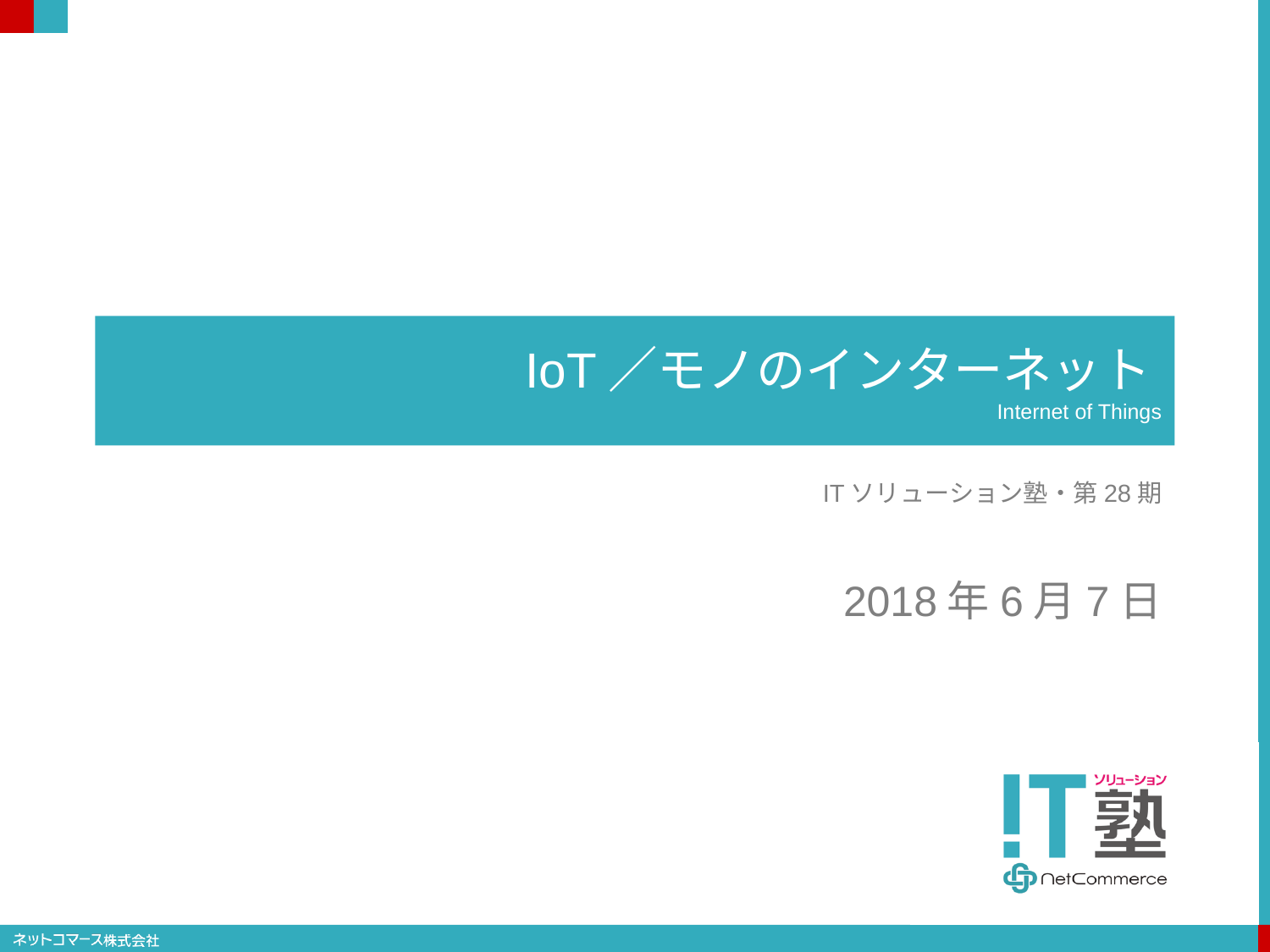

# IoT／モノのインターネット Internet of Things
ITソリューション塾・第28期

2018年6月7日